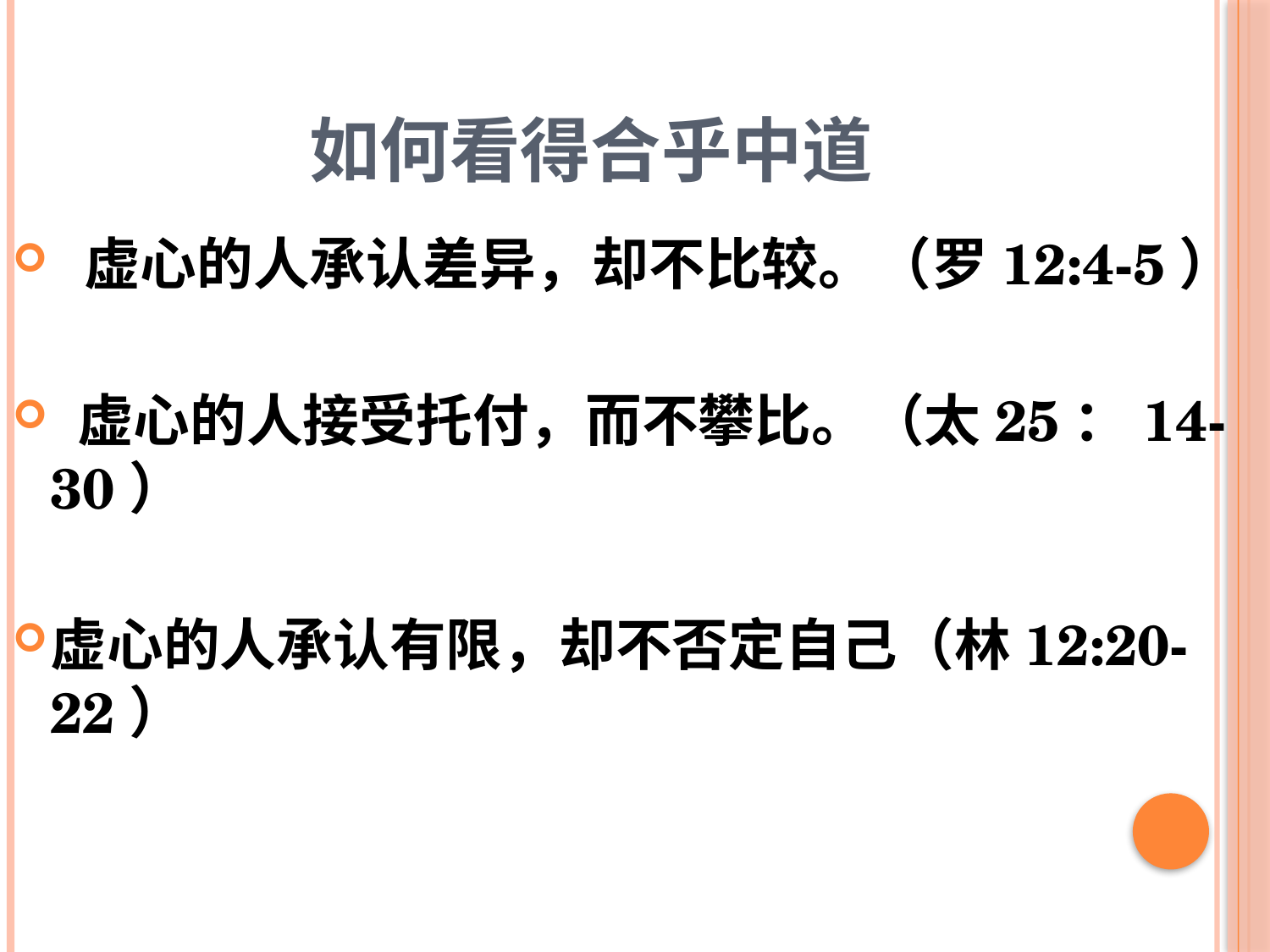

# 如何看得合乎中道
虚心的人承认差异，却不比较。（罗12:4-5）

 虚心的人接受托付，而不攀比。（太25：14-30）

虚心的人承认有限，却不否定自己（林12:20-22）